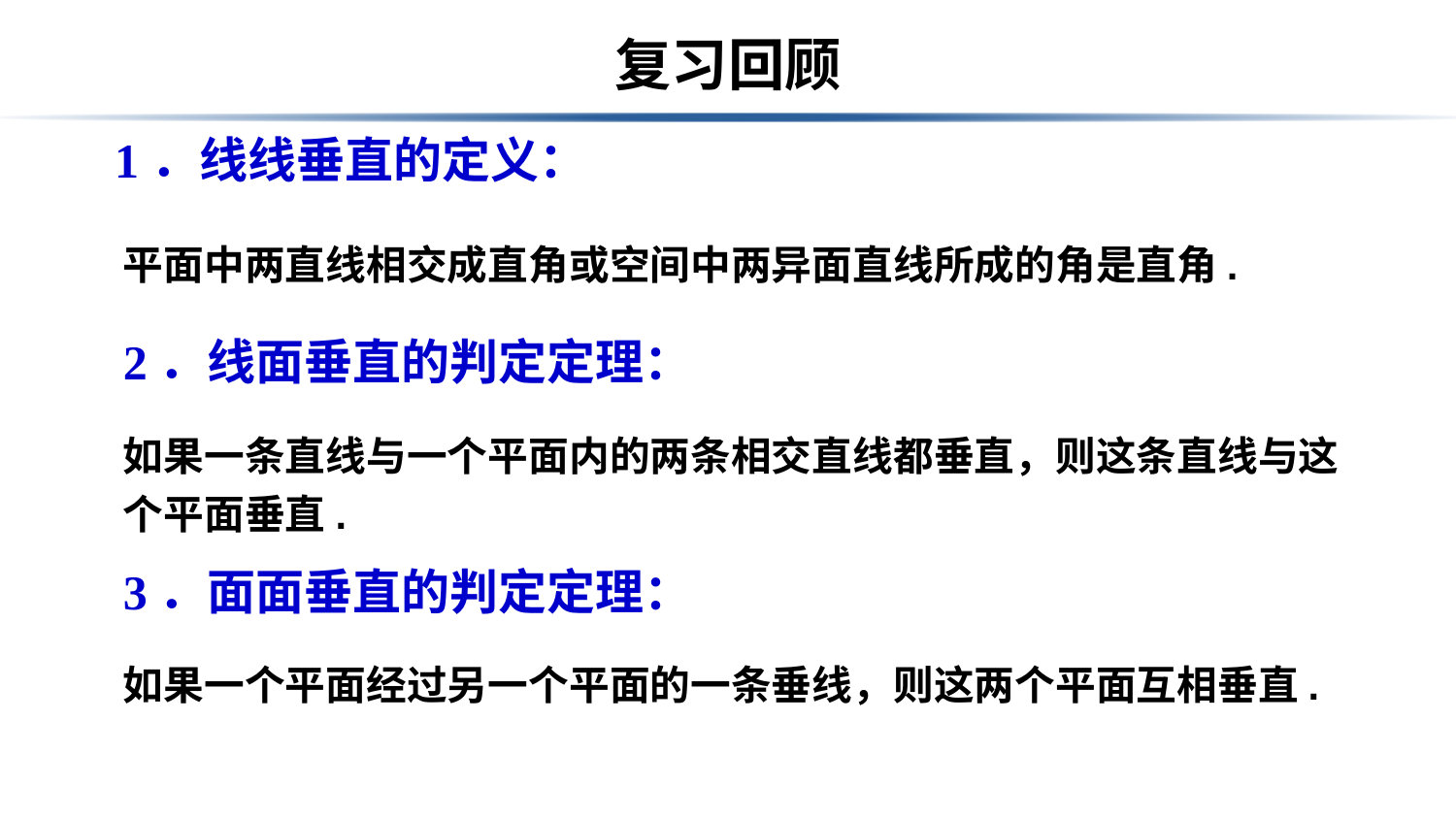

# 复习回顾
1．线线垂直的定义：
平面中两直线相交成直角或空间中两异面直线所成的角是直角.
2．线面垂直的判定定理：
如果一条直线与一个平面内的两条相交直线都垂直，则这条直线与这个平面垂直.
3．面面垂直的判定定理：
如果一个平面经过另一个平面的一条垂线，则这两个平面互相垂直.